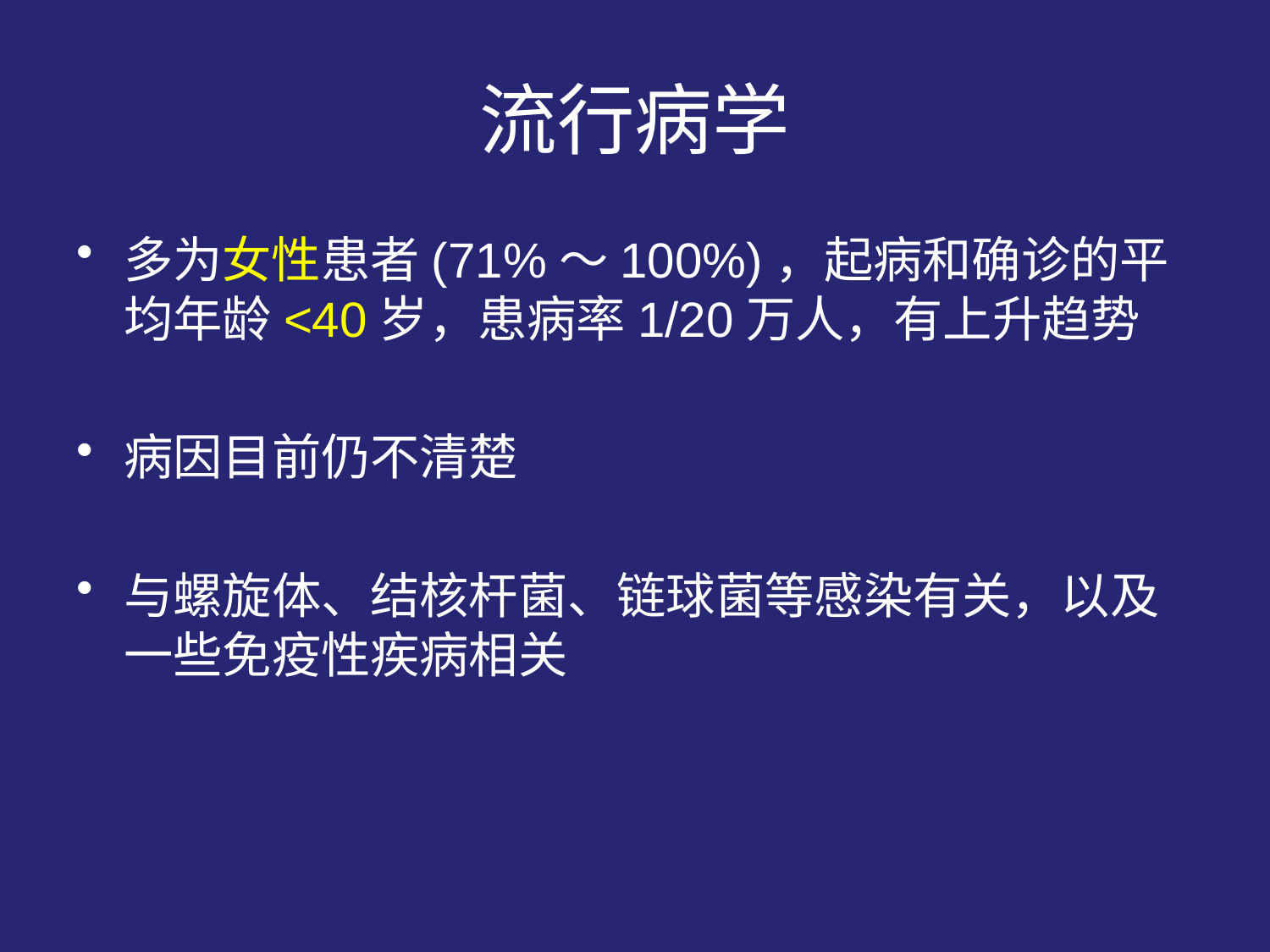

# 流行病学
多为女性患者(71%～100%)，起病和确诊的平均年龄<40岁，患病率1/20万人，有上升趋势

病因目前仍不清楚

与螺旋体、结核杆菌、链球菌等感染有关，以及一些免疫性疾病相关